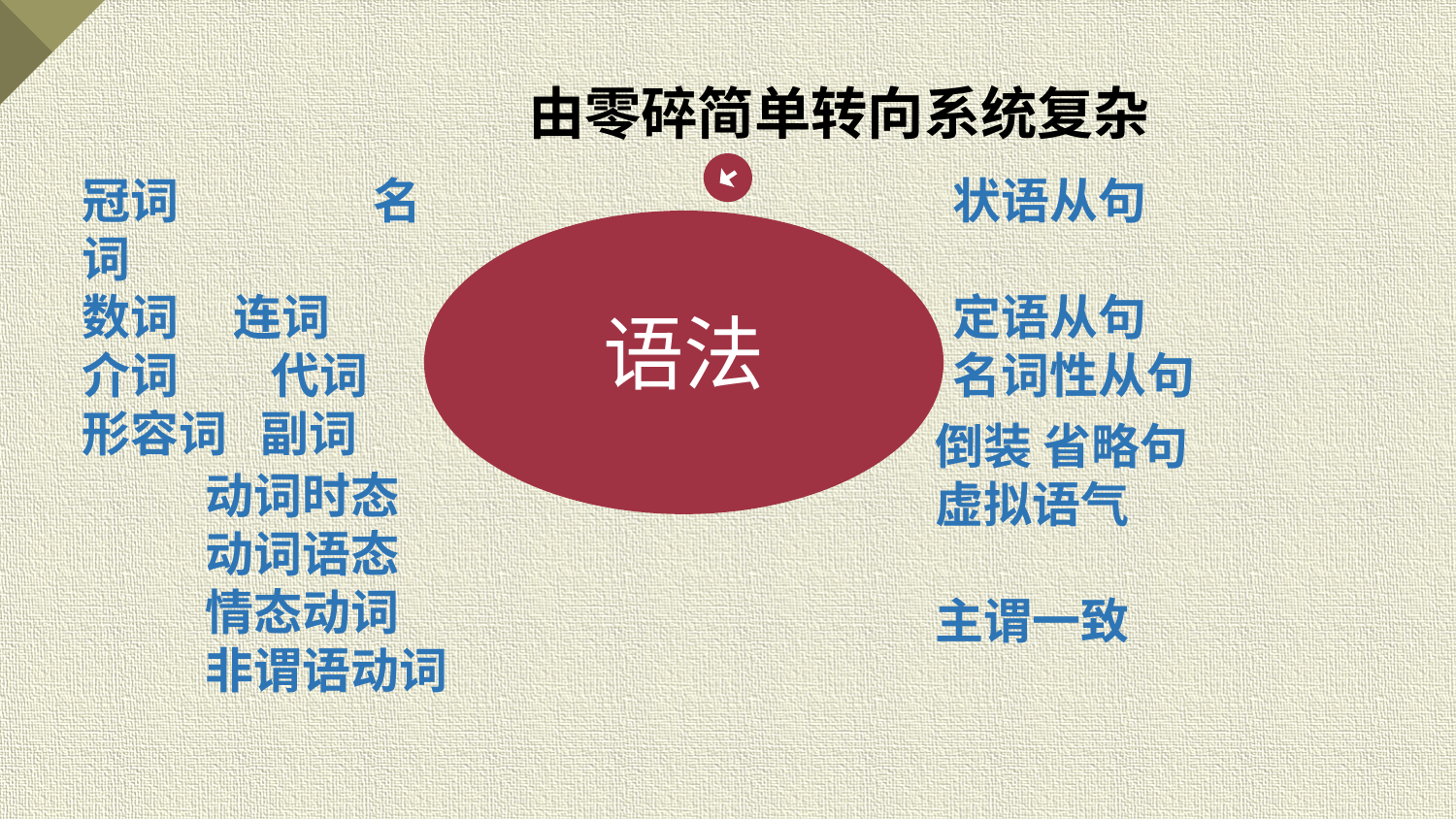

由零碎简单转向系统复杂

状语从句
定语从句
名词性从句
冠词		名词
数词     连词
介词	    代词
形容词   副词

语法
倒装 省略句
虚拟语气
主谓一致

动词时态
动词语态
情态动词
非谓语动词